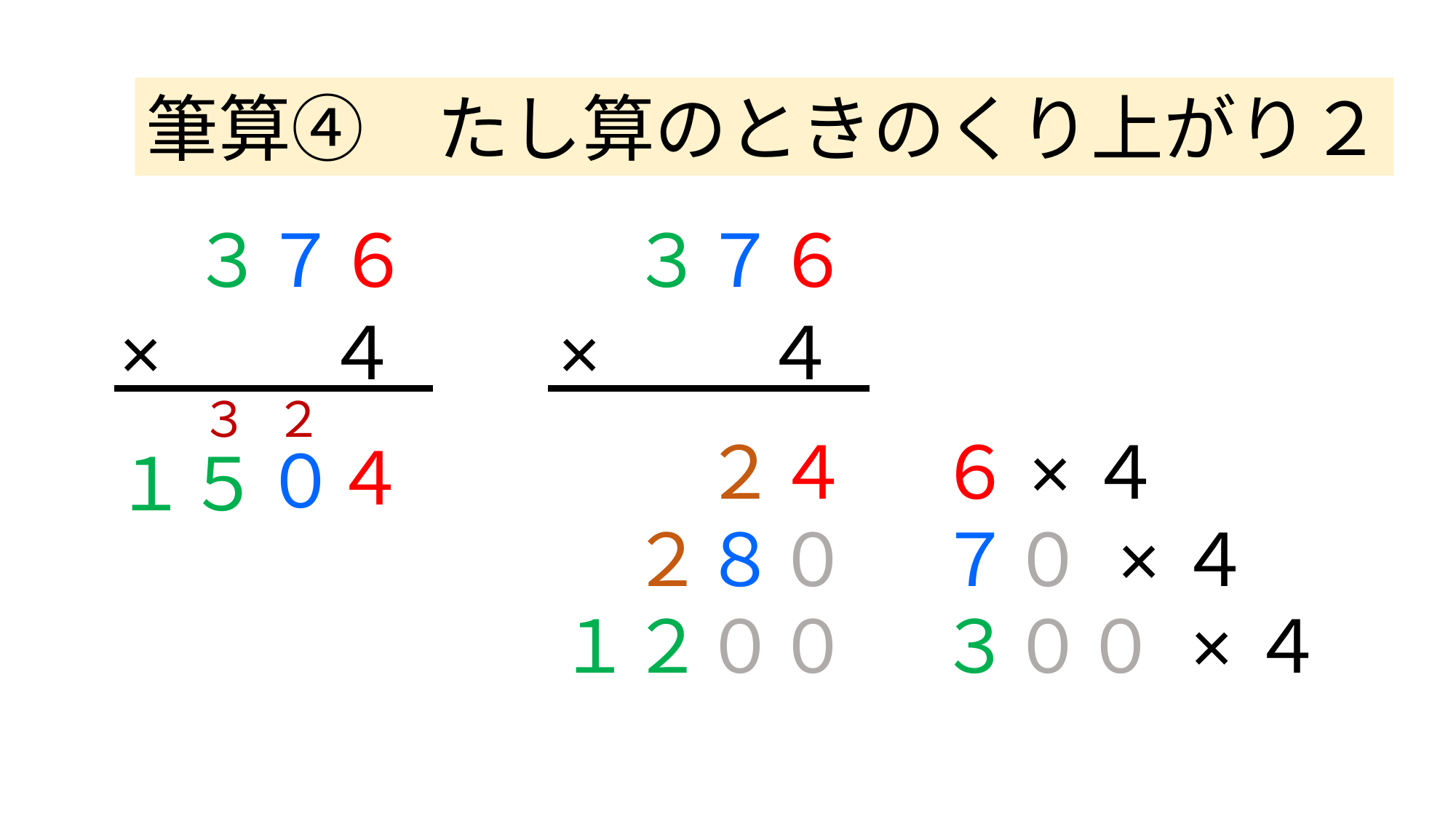

筆算④　たし算のときのくり上がり２
３７６
３７６
×　　４
×　　４
３
２
２４
６×４
４
０
１５
２８０
７０ ×４
１２００
３００ ×４